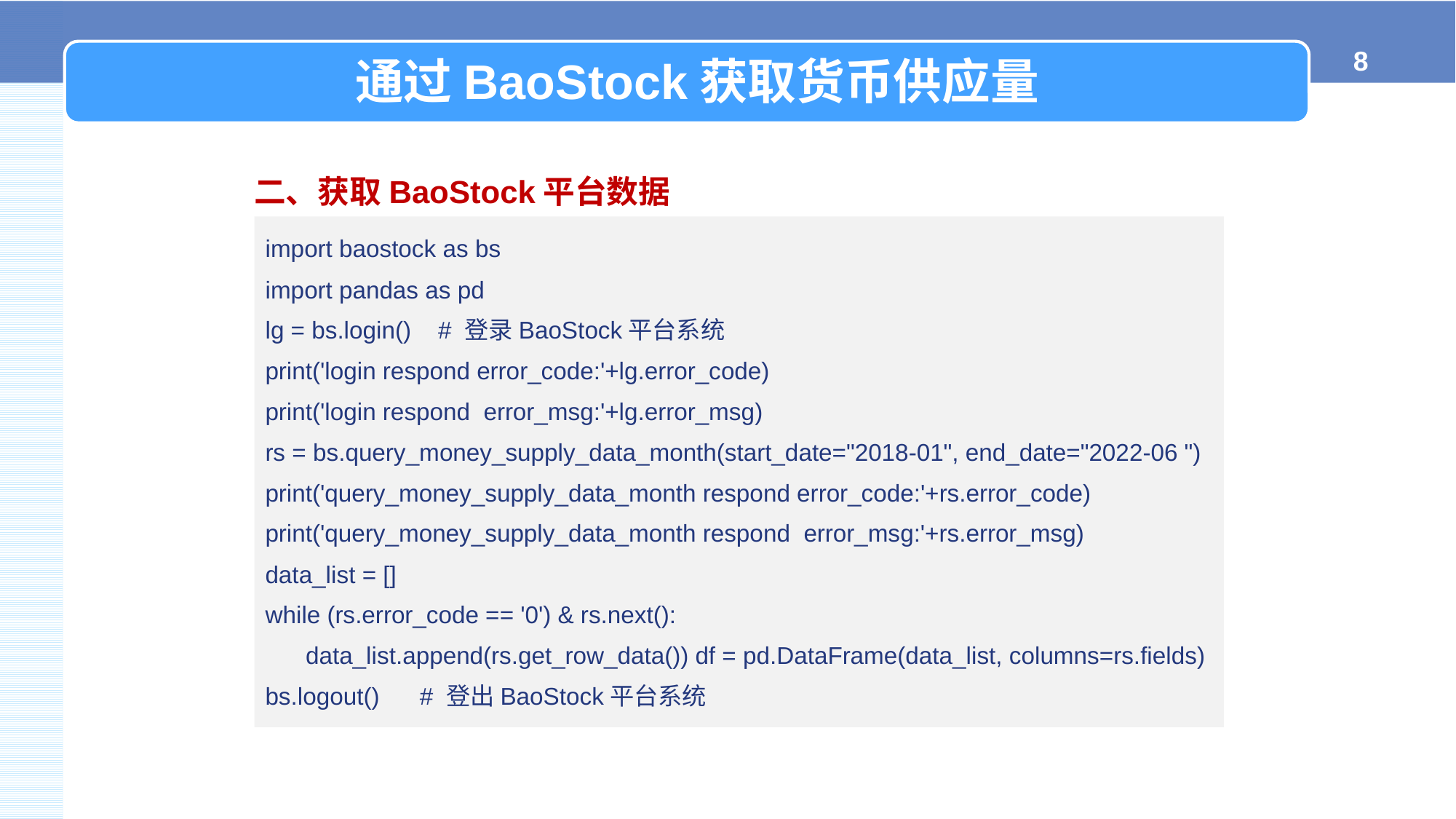

通过BaoStock获取货币供应量
二、获取BaoStock平台数据
import baostock as bs
import pandas as pd
lg = bs.login()    # 登录BaoStock平台系统
print('login respond error_code:'+lg.error_code)
print('login respond  error_msg:'+lg.error_msg)
rs = bs.query_money_supply_data_month(start_date="2018-01", end_date="2022-06 ")
print('query_money_supply_data_month respond error_code:'+rs.error_code)
print('query_money_supply_data_month respond  error_msg:'+rs.error_msg)
data_list = []
while (rs.error_code == '0') & rs.next():
      data_list.append(rs.get_row_data()) df = pd.DataFrame(data_list, columns=rs.fields) bs.logout()      # 登出BaoStock平台系统